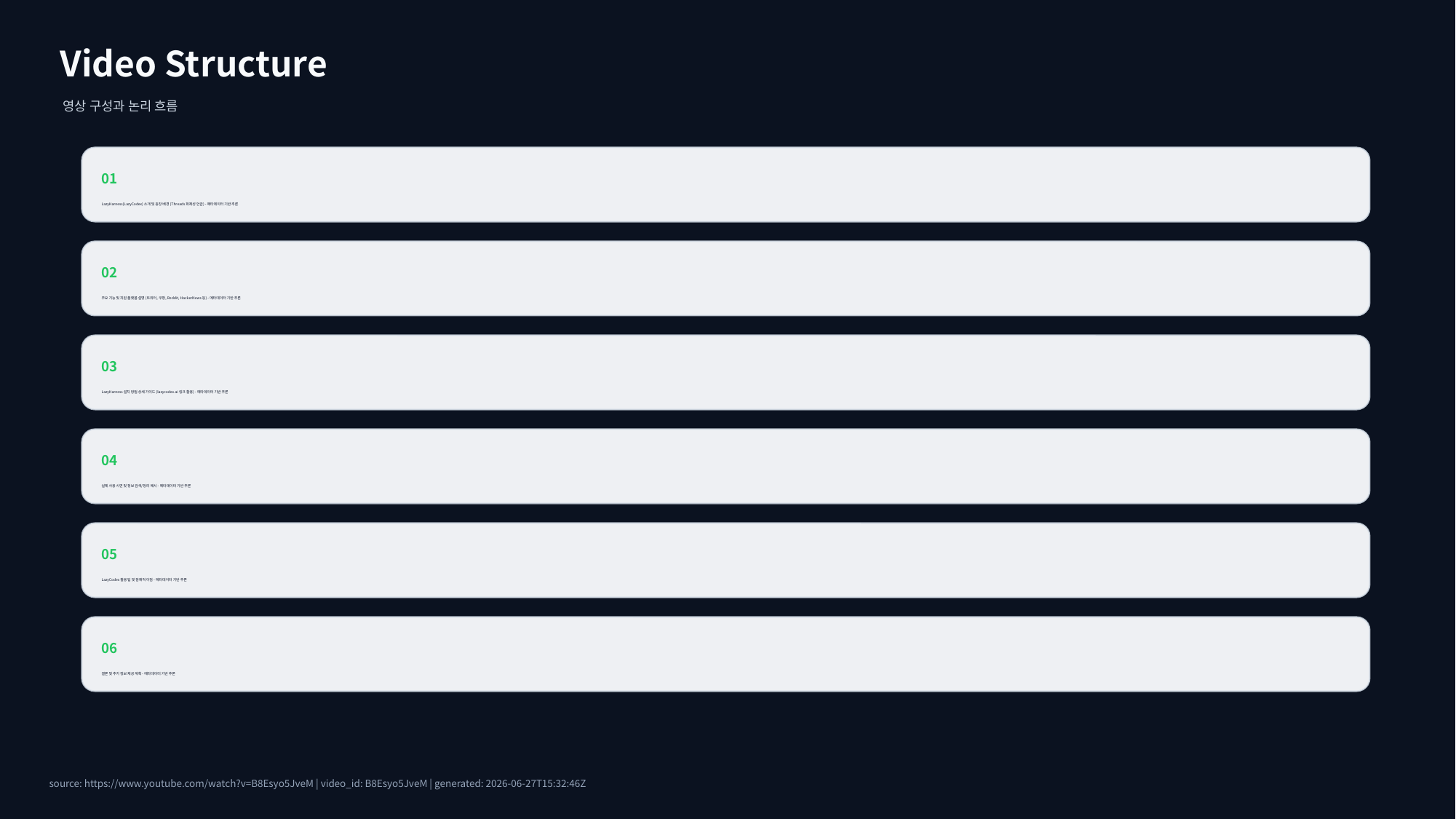

Video Structure
영상 구성과 논리 흐름

01
LazyHarness(LazyCodex) 소개 및 등장 배경 (Threads 화제성 언급) - 메타데이터 기반 추론

02
주요 기능 및 지원 플랫폼 설명 (트위터, 쿠팡, Reddit, HackerNews 등) - 메타데이터 기반 추론

03
LazyHarness 설치 방법 상세 가이드 (lazycodex.ai 링크 활용) - 메타데이터 기반 추론

04
실제 사용 시연 및 정보 검색/정리 예시 - 메타데이터 기반 추론

05
LazyCodex 활용 팁 및 잠재적 이점 - 메타데이터 기반 추론

06
결론 및 추가 정보 제공 계획 - 메타데이터 기반 추론
source: https://www.youtube.com/watch?v=B8Esyo5JveM | video_id: B8Esyo5JveM | generated: 2026-06-27T15:32:46Z